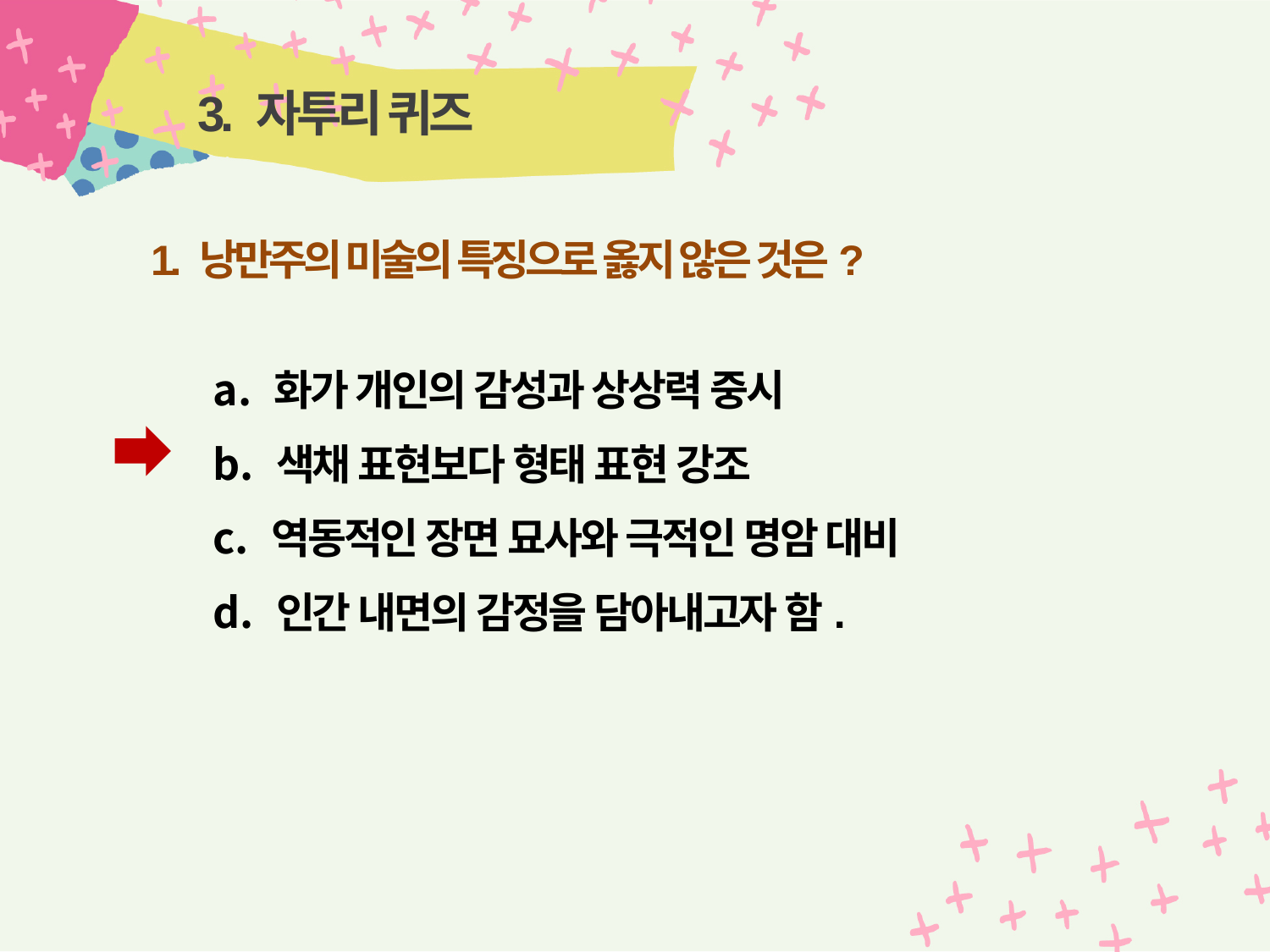

# 3. 자투리 퀴즈
1. 낭만주의 미술의 특징으로 옳지 않은 것은?

 화가 개인의 감성과 상상력 중시
 색채 표현보다 형태 표현 강조
 역동적인 장면 묘사와 극적인 명암 대비
 인간 내면의 감정을 담아내고자 함.